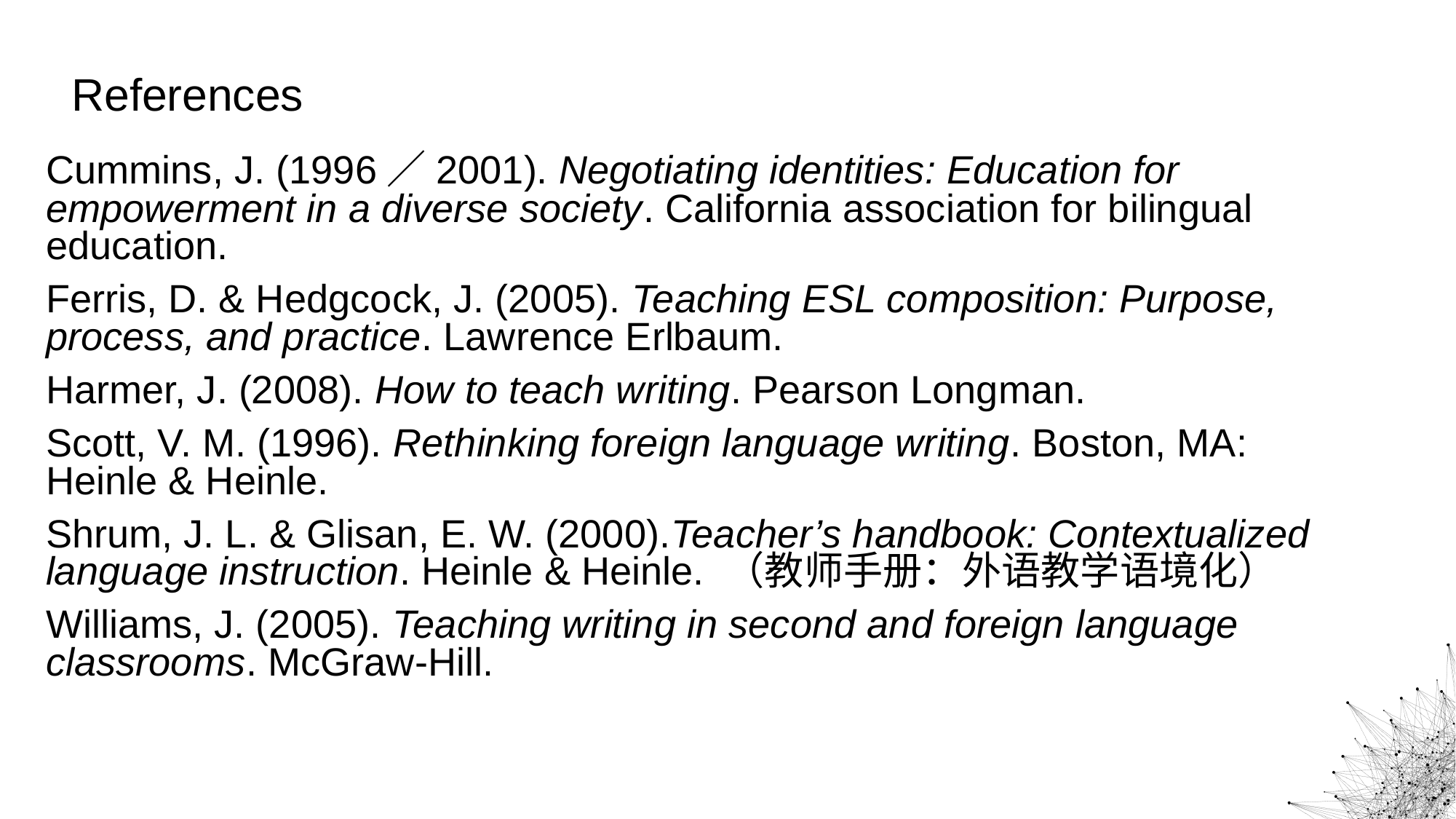

# References
Cummins, J. (1996／2001). Negotiating identities: Education for empowerment in a diverse society. California association for bilingual education.
Ferris, D. & Hedgcock, J. (2005). Teaching ESL composition: Purpose, process, and practice. Lawrence Erlbaum.
Harmer, J. (2008). How to teach writing. Pearson Longman.
Scott, V. M. (1996). Rethinking foreign language writing. Boston, MA: Heinle & Heinle.
Shrum, J. L. & Glisan, E. W. (2000).Teacher’s handbook: Contextualized language instruction. Heinle & Heinle. （教师手册：外语教学语境化）
Williams, J. (2005). Teaching writing in second and foreign language classrooms. McGraw-Hill.